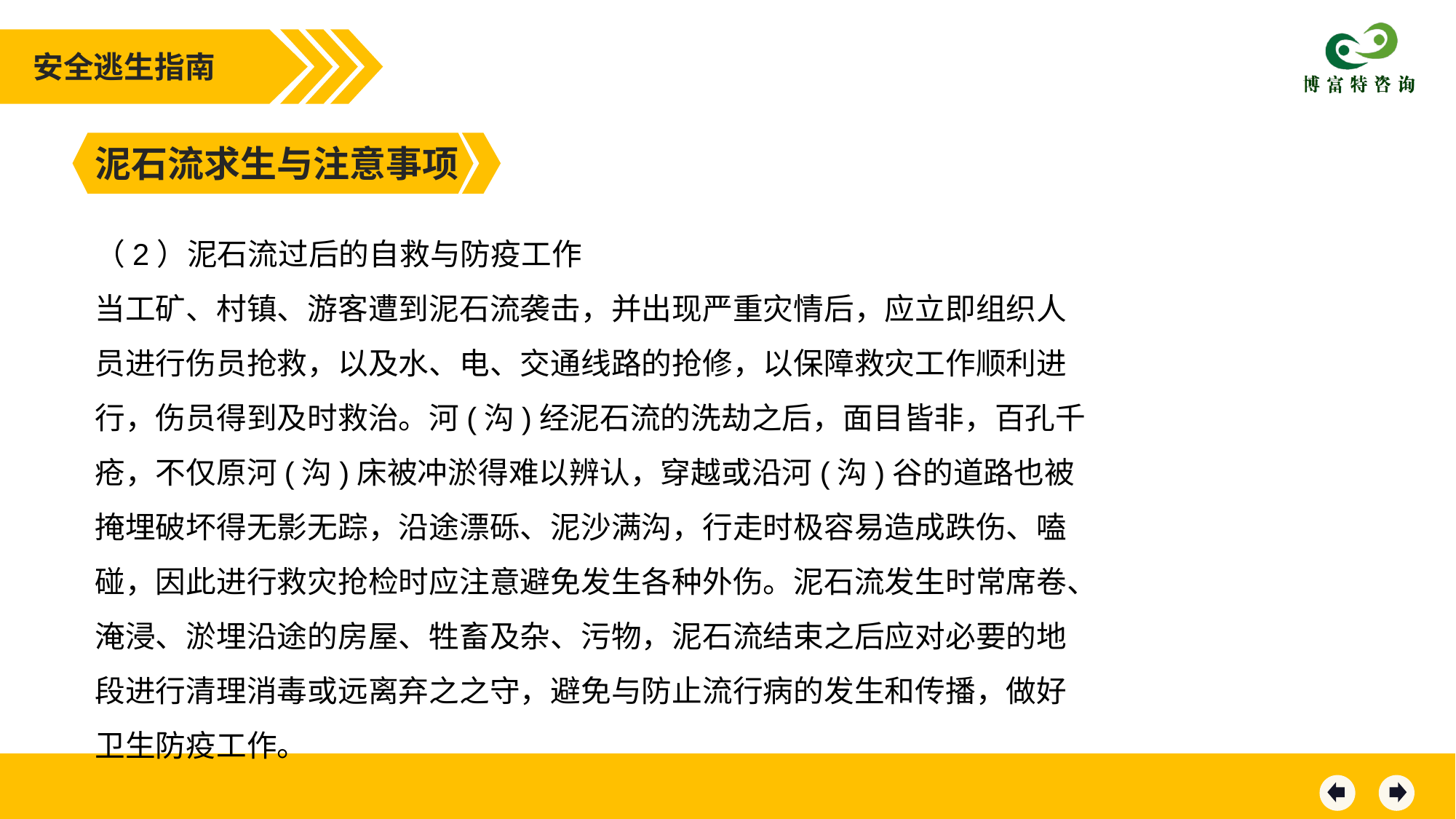

安全逃生指南

泥石流求生与注意事项
（2）泥石流过后的自救与防疫工作
当工矿、村镇、游客遭到泥石流袭击，并出现严重灾情后，应立即组织人员进行伤员抢救，以及水、电、交通线路的抢修，以保障救灾工作顺利进行，伤员得到及时救治。河(沟)经泥石流的洗劫之后，面目皆非，百孔千疮，不仅原河(沟)床被冲淤得难以辨认，穿越或沿河(沟)谷的道路也被掩埋破坏得无影无踪，沿途漂砾、泥沙满沟，行走时极容易造成跌伤、嗑碰，因此进行救灾抢检时应注意避免发生各种外伤。泥石流发生时常席卷、淹浸、淤埋沿途的房屋、牲畜及杂、污物，泥石流结束之后应对必要的地段进行清理消毒或远离弃之之守，避免与防止流行病的发生和传播，做好卫生防疫工作。